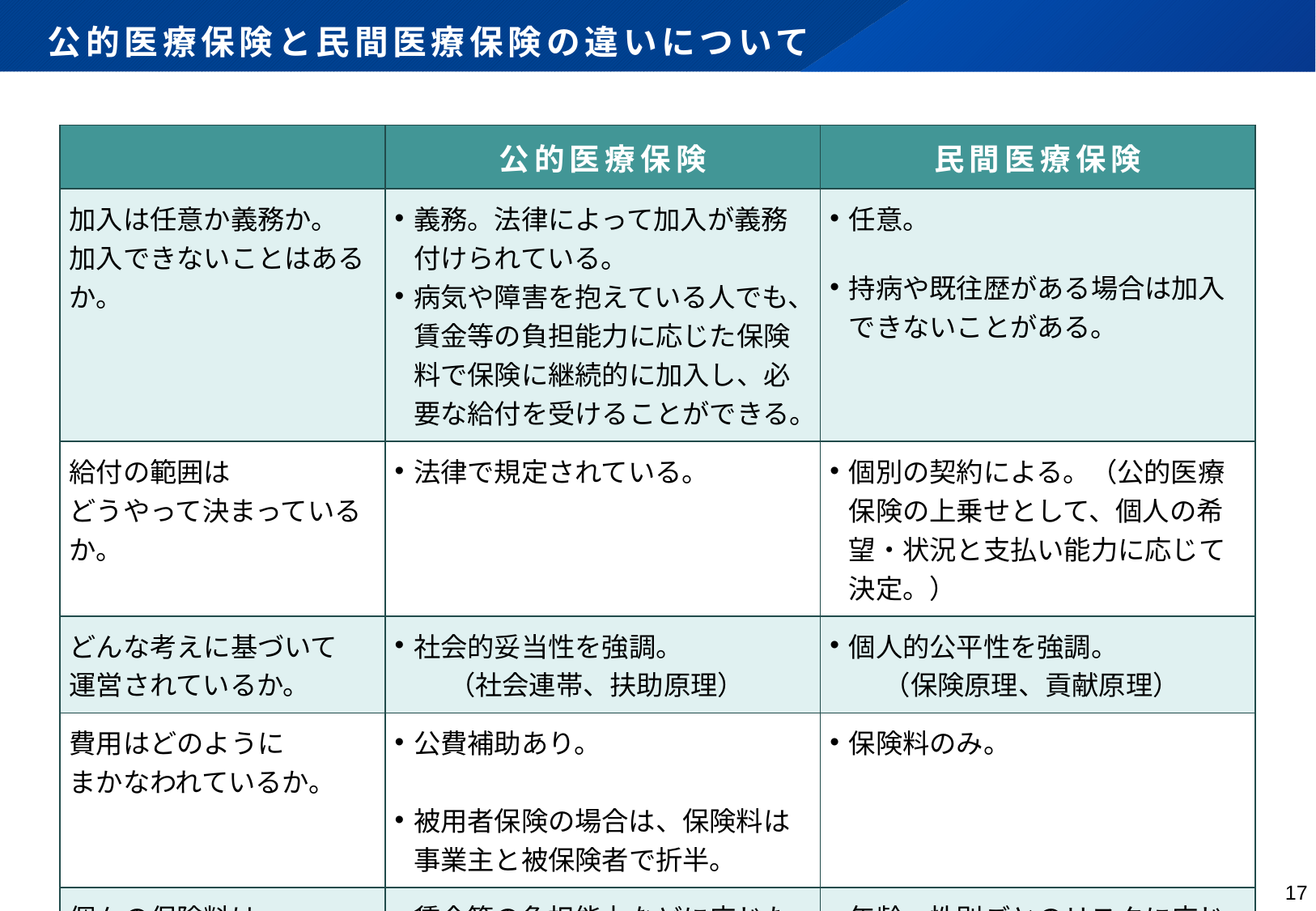

# 公的医療保険と民間医療保険の違いについて
|  | 公的医療保険 | 民間医療保険 |
| --- | --- | --- |
| 加入は任意か義務か。 加入できないことはあるか。 | 義務。法律によって加入が義務付けられている。 病気や障害を抱えている人でも、賃金等の負担能力に応じた保険料で保険に継続的に加入し、必要な給付を受けることができる。 | 任意。 持病や既往歴がある場合は加入できないことがある。 |
| 給付の範囲は どうやって決まっているか。 | 法律で規定されている。 | 個別の契約による。（公的医療保険の上乗せとして、個人の希望・状況と支払い能力に応じて決定。） |
| どんな考えに基づいて 運営されているか。 | 社会的妥当性を強調。 　　（社会連帯、扶助原理） | 個人的公平性を強調。 　　（保険原理、貢献原理） |
| 費用はどのように まかなわれているか。 | 公費補助あり。　　　　　　　　　　　　　　　　　 被用者保険の場合は、保険料は事業主と被保険者で折半。 | 保険料のみ。 |
| 個々の保険料は どのように決まるか。 | 賃金等の負担能力などに応じたもの。 | 年齢、性別ごとのリスクに応じた保険料。　 高齢の人は保険料が高くなる傾向にある。 |
17